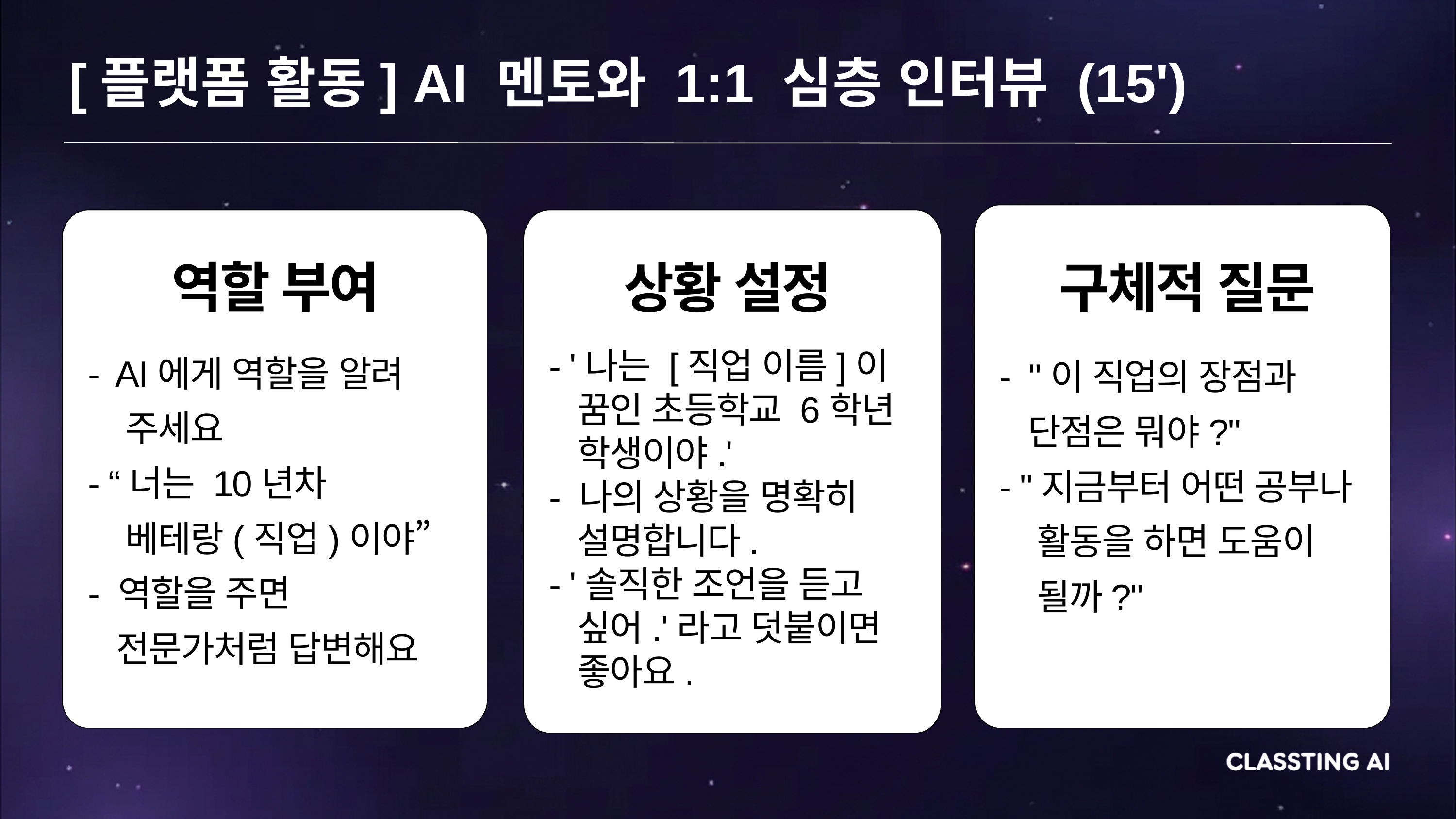

[플랫폼 활동] AI 멘토와 1:1 심층 인터뷰 (15')

역할 부여
상황 설정
구체적 질문
-  AI에게 역할을 알려
   주세요
- “너는 10년차
   베테랑(직업)이야”
- 역할을 주면
  전문가처럼 답변해요
-  "이 직업의 장점과
  단점은 뭐야?"
- "지금부터 어떤 공부나
   활동을 하면 도움이
   될까?"

- '나는 [직업 이름]이
  꿈인 초등학교 6학년
  학생이야.'
- 나의 상황을 명확히
  설명합니다.
- '솔직한 조언을 듣고
  싶어.'라고 덧붙이면
  좋아요.